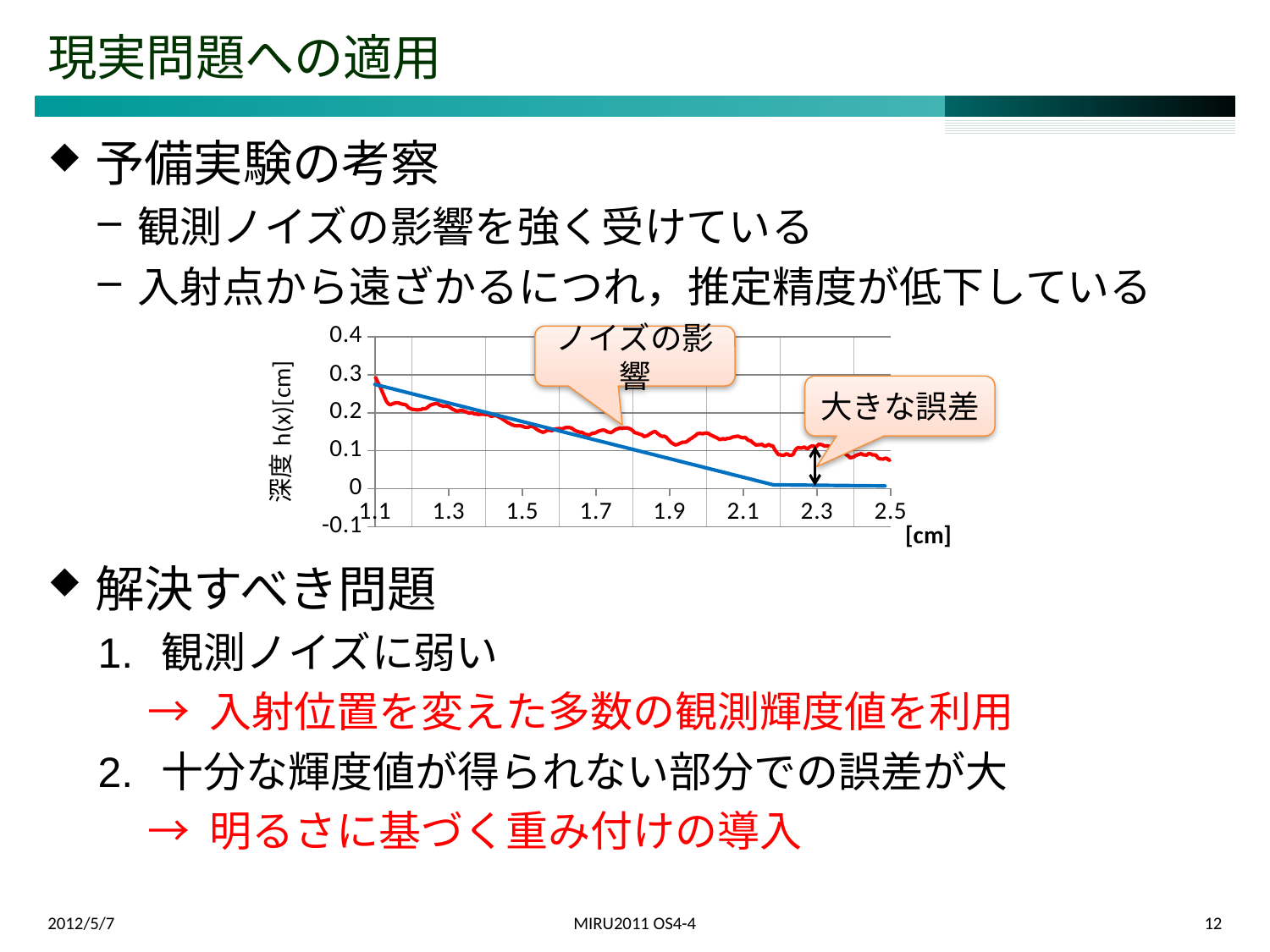

# 現実問題への適用
予備実験の考察
観測ノイズの影響を強く受けている
入射点から遠ざかるにつれ，推定精度が低下している

解決すべき問題
観測ノイズに弱い
→ 入射位置を変えた多数の観測輝度値を利用
十分な輝度値が得られない部分での誤差が大
→ 明るさに基づく重み付けの導入

### Chart

| Category |  |  |
|---|---|---|
ノイズの影響
大きな誤差

2012/5/7
MIRU2011 OS4-4
12